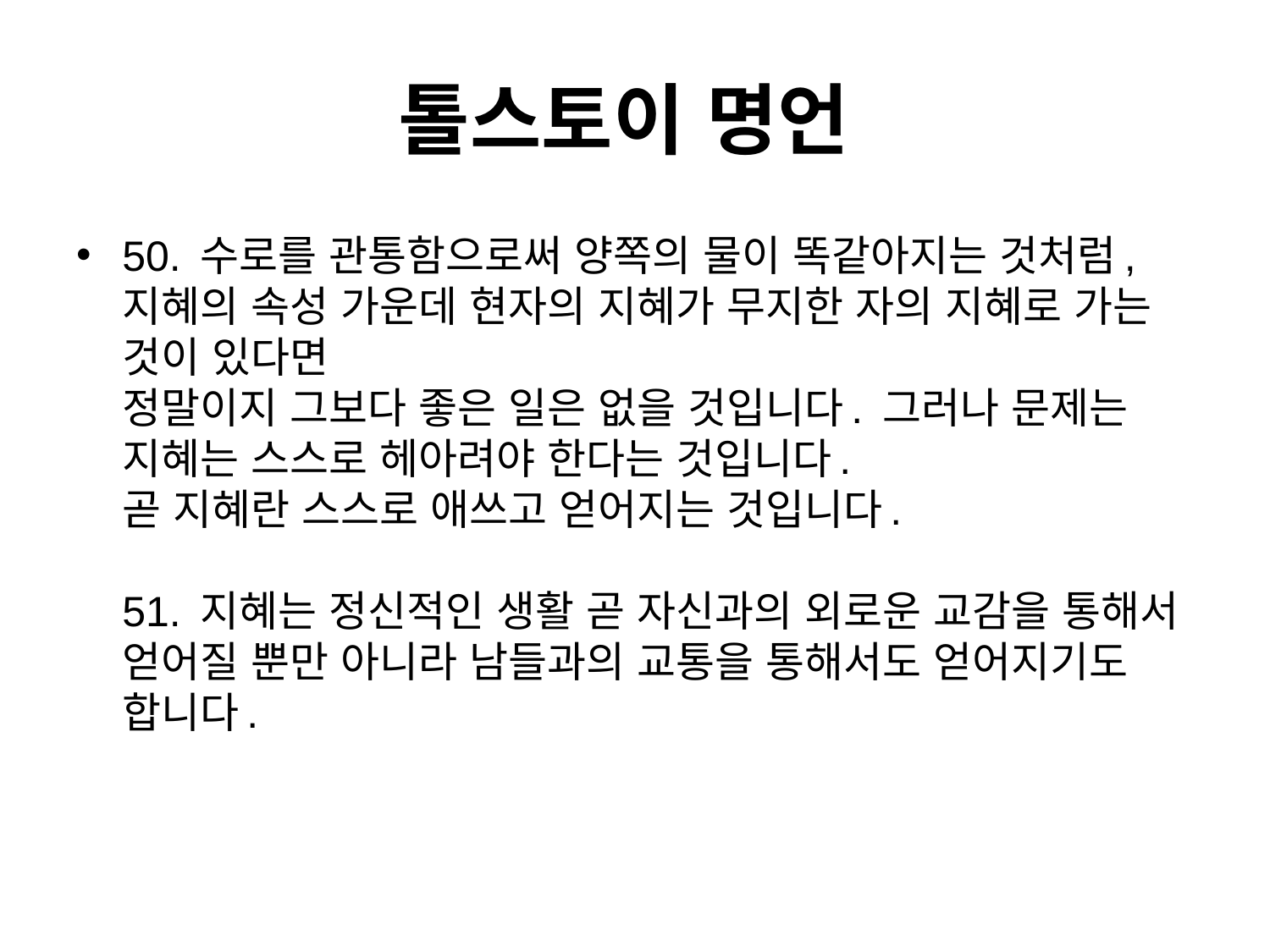

# 톨스토이 명언
50. 수로를 관통함으로써 양쪽의 물이 똑같아지는 것처럼,
지혜의 속성 가운데 현자의 지혜가 무지한 자의 지혜로 가는 것이 있다면
정말이지 그보다 좋은 일은 없을 것입니다. 그러나 문제는
지혜는 스스로 헤아려야 한다는 것입니다.
곧 지혜란 스스로 애쓰고 얻어지는 것입니다.
51. 지혜는 정신적인 생활 곧 자신과의 외로운 교감을 통해서
얻어질 뿐만 아니라 남들과의 교통을 통해서도 얻어지기도 합니다.